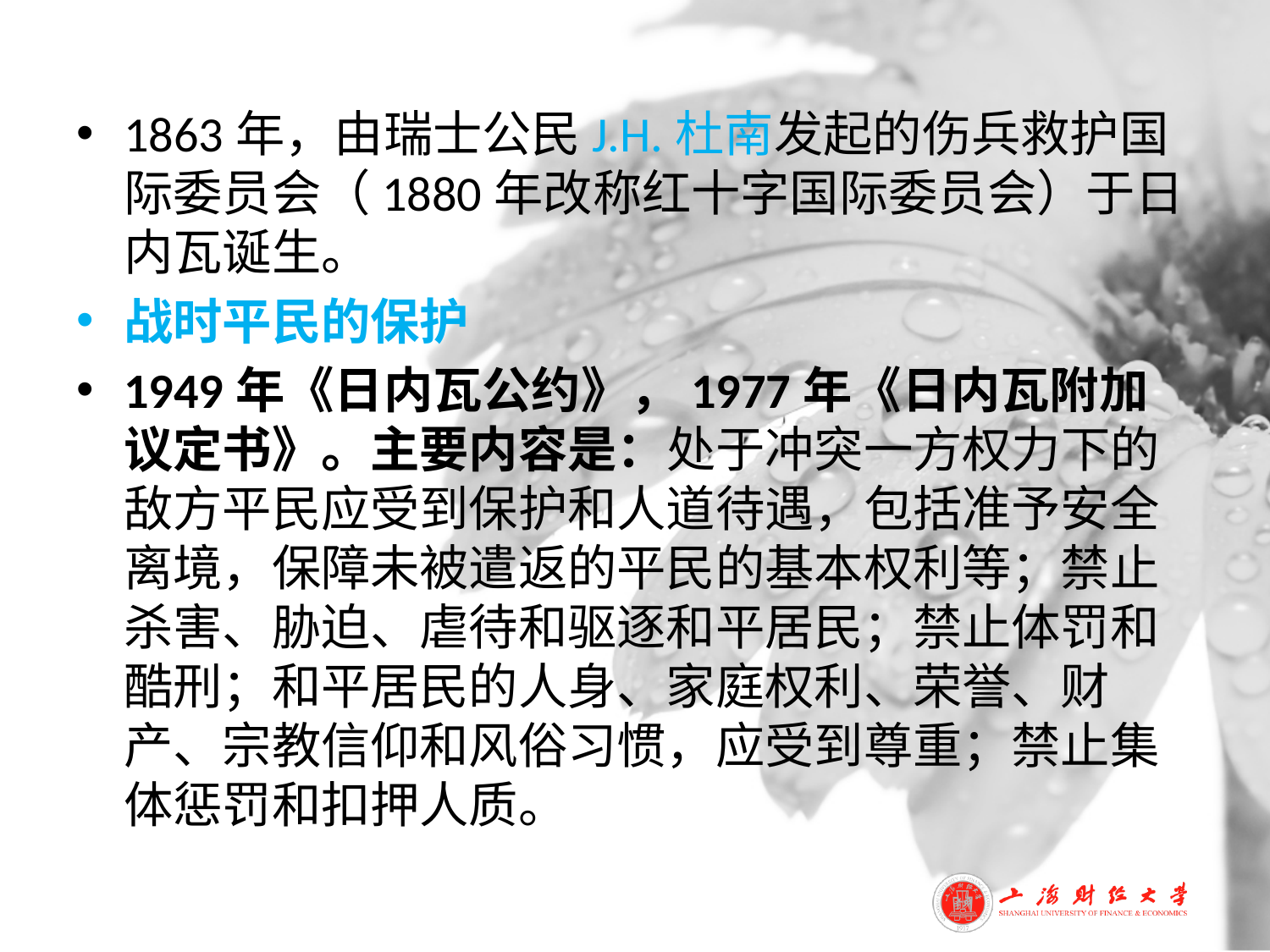

#
1863年，由瑞士公民J.H.杜南发起的伤兵救护国际委员会（1880年改称红十字国际委员会）于日内瓦诞生。
战时平民的保护
1949年《日内瓦公约》，1977年《日内瓦附加议定书》。主要内容是：处于冲突一方权力下的敌方平民应受到保护和人道待遇，包括准予安全离境，保障未被遣返的平民的基本权利等；禁止杀害、胁迫、虐待和驱逐和平居民；禁止体罚和酷刑；和平居民的人身、家庭权利、荣誉、财产、宗教信仰和风俗习惯，应受到尊重；禁止集体惩罚和扣押人质。